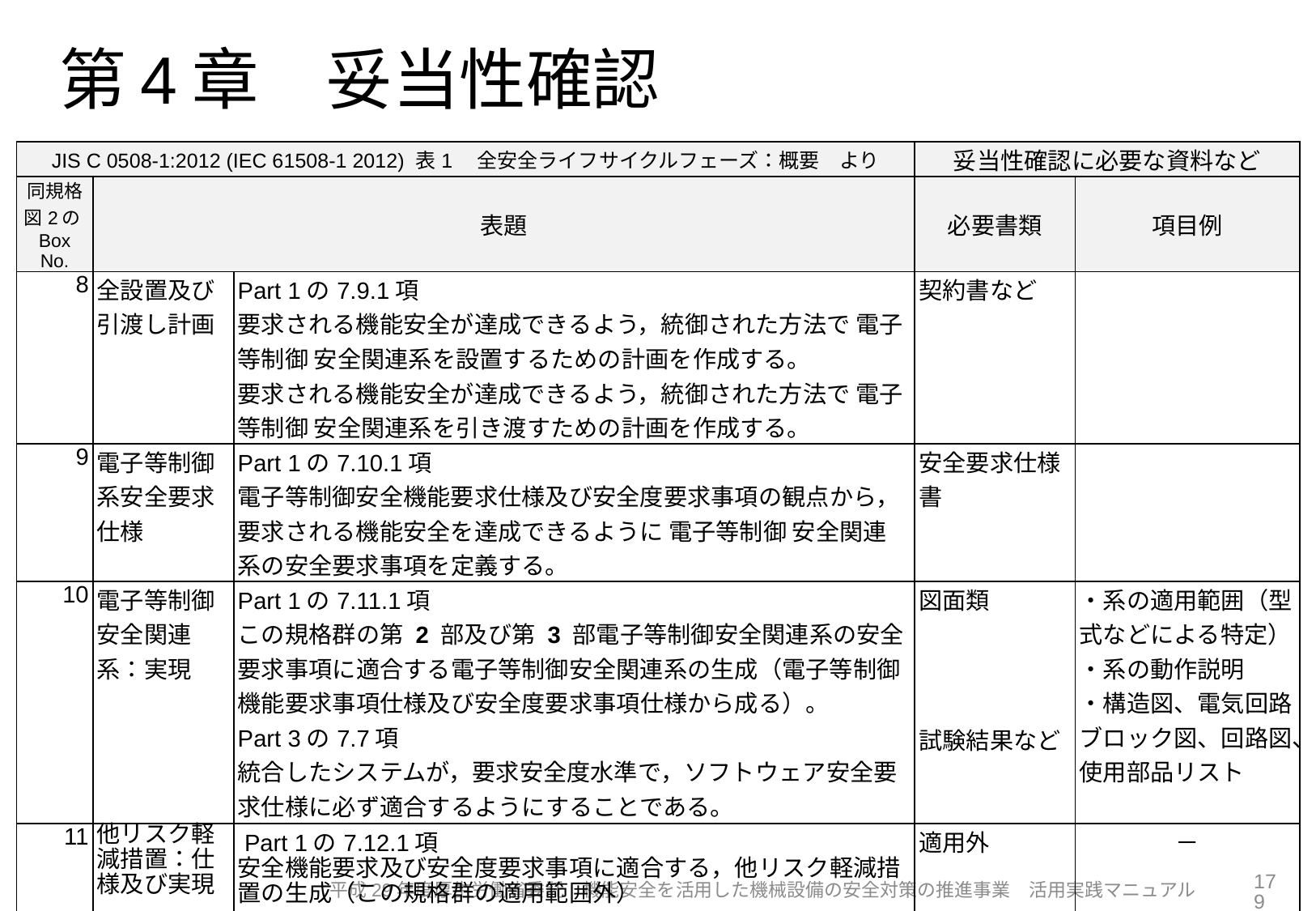

# 第4章　妥当性確認
| JIS C 0508-1:2012 (IEC 61508-1 2012) 表1　全安全ライフサイクルフェーズ：概要　より |  |  | 妥当性確認に必要な資料など |  |
| --- | --- | --- | --- | --- |
| 同規格図2のBox No. | 表題 |  | 必要書類 | 項目例 |
| 8 | 全設置及び引渡し計画 | Part 1の7.9.1項  要求される機能安全が達成できるよう，統御された方法で 電子等制御 安全関連系を設置するための計画を作成する。 要求される機能安全が達成できるよう，統御された方法で 電子等制御 安全関連系を引き渡すための計画を作成する。 | 契約書など |  |
| 9 | 電子等制御系安全要求仕様 | Part 1の7.10.1項  電子等制御安全機能要求仕様及び安全度要求事項の観点から，要求される機能安全を達成できるように 電子等制御 安全関連系の安全要求事項を定義する。 | 安全要求仕様書 |  |
| 10 | 電子等制御安全関連系：実現 | Part 1の7.11.1項 この規格群の第 2 部及び第 3 部電子等制御安全関連系の安全要求事項に適合する電子等制御安全関連系の生成（電子等制御 機能要求事項仕様及び安全度要求事項仕様から成る）。 Part 3の7.7項 統合したシステムが，要求安全度水準で，ソフトウェア安全要求仕様に必ず適合するようにすることである。 | 図面類         試験結果など | ・系の適用範囲（型式などによる特定） ・系の動作説明 ・構造図、電気回路ブロック図、回路図、使用部品リスト |
| 11 | 他リスク軽減措置：仕様及び実現 | Part 1の7.12.1項 安全機能要求及び安全度要求事項に適合する，他リスク軽減措置の生成（この規格群の適用範囲外） | 適用外 | － |
179
平成29年度厚生労働省委託　機能安全を活用した機械設備の安全対策の推進事業　活用実践マニュアル